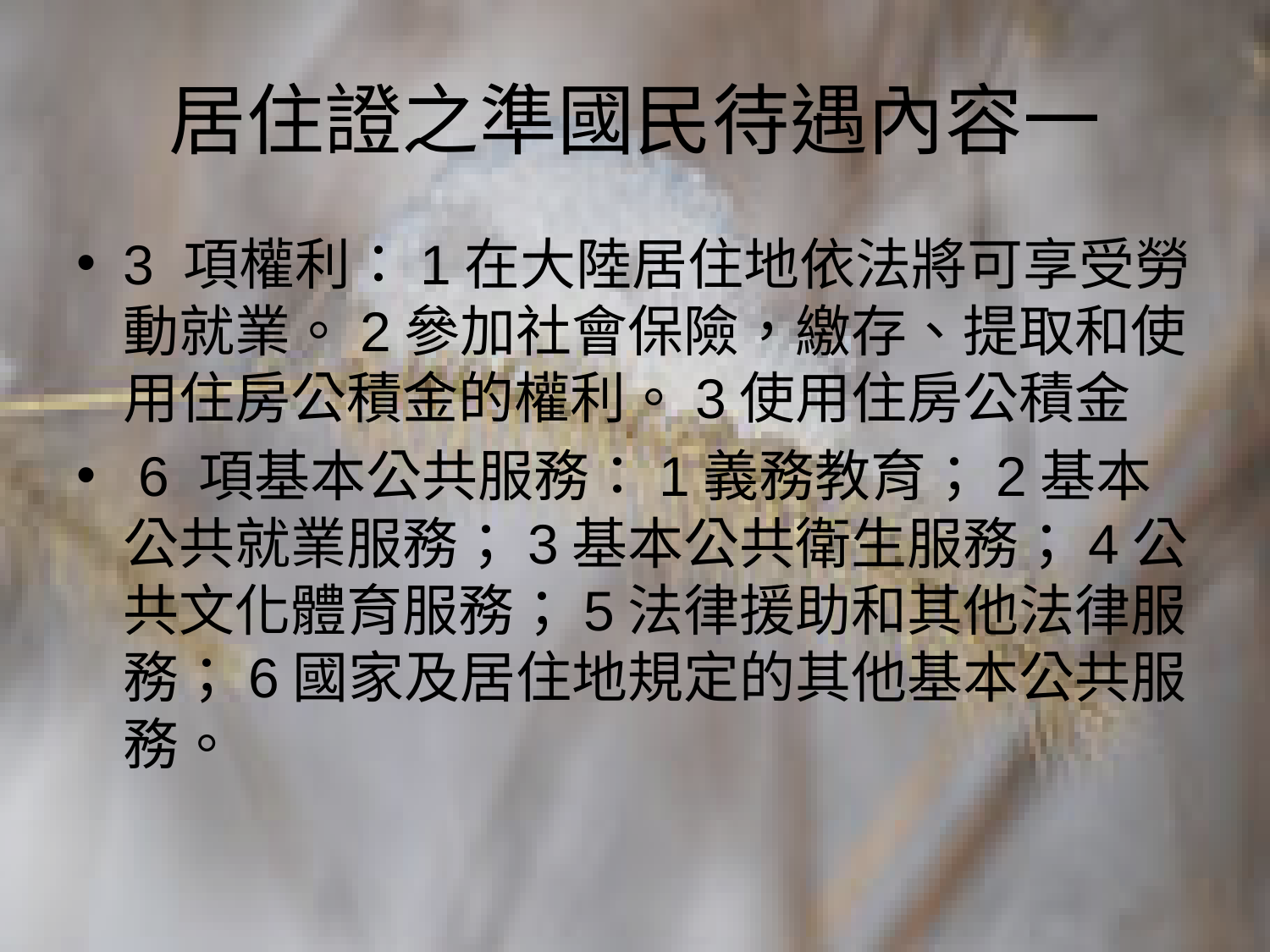

# 居住證之準國民待遇內容一
3 項權利：1在大陸居住地依法將可享受勞動就業。2參加社會保險，繳存、提取和使用住房公積金的權利。3使用住房公積金
 6 項基本公共服務：1義務教育；2基本公共就業服務；3基本公共衛生服務；4公共文化體育服務；5法律援助和其他法律服務；6國家及居住地規定的其他基本公共服務。